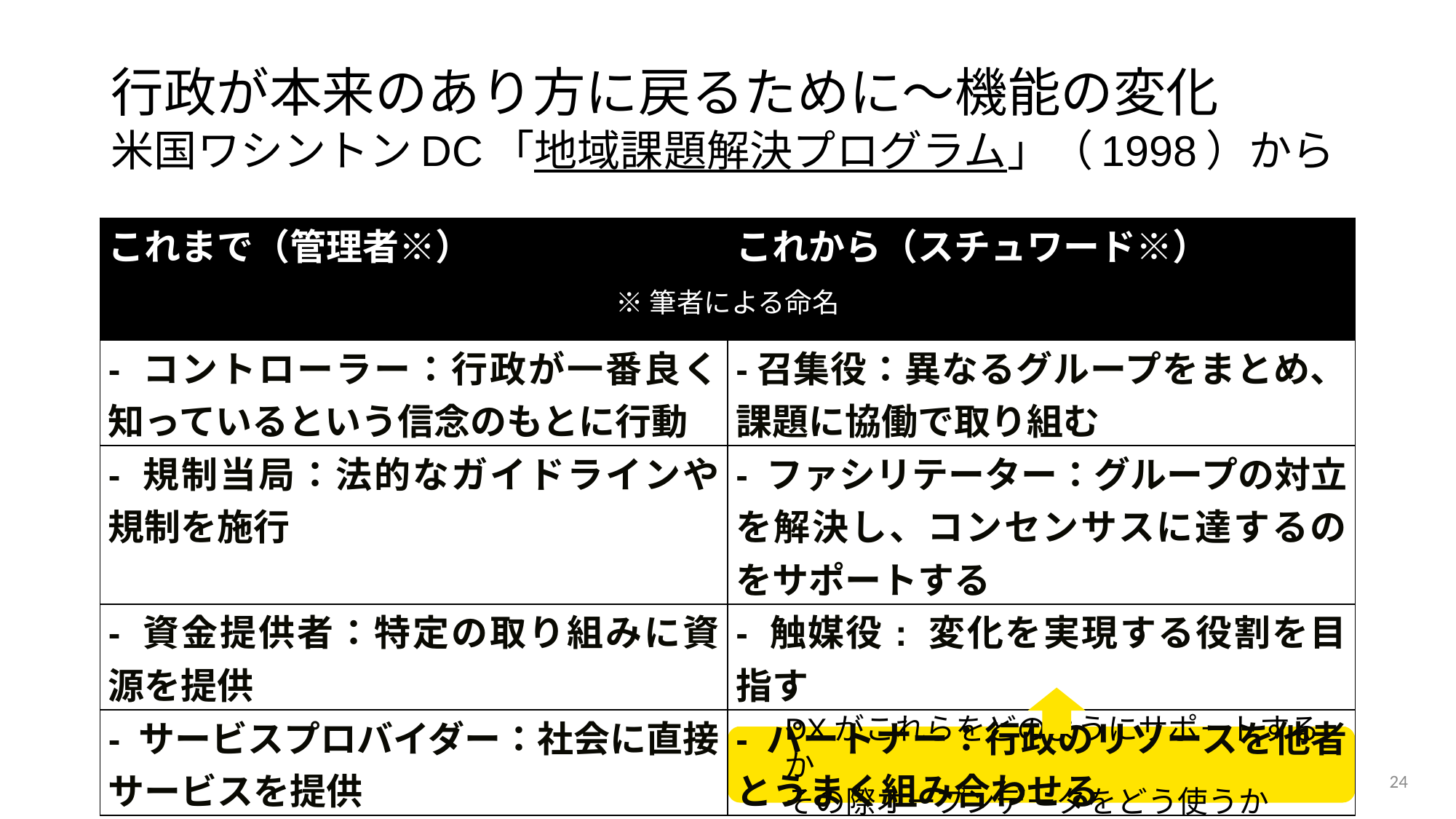

# 行政が本来のあり方に戻るために～機能の変化 米国ワシントンDC「地域課題解決プログラム」（1998）から
| これまで（管理者※） | これから（スチュワード※） |
| --- | --- |
| - コントローラー：行政が一番良く知っているという信念のもとに行動 | -召集役：異なるグループをまとめ、課題に協働で取り組む |
| - 規制当局：法的なガイドラインや規制を施行 | - ファシリテーター：グループの対立を解決し、コンセンサスに達するのをサポートする |
| - 資金提供者：特定の取り組みに資源を提供 | - 触媒役: 変化を実現する役割を目指す |
| - サービスプロバイダー：社会に直接サービスを提供 | - パートナー：行政のリソースを他者とうまく組み合わせる |
※筆者による命名

DXがこれらをどのようにサポ－トするか
その際オープンデータをどう使うか
24